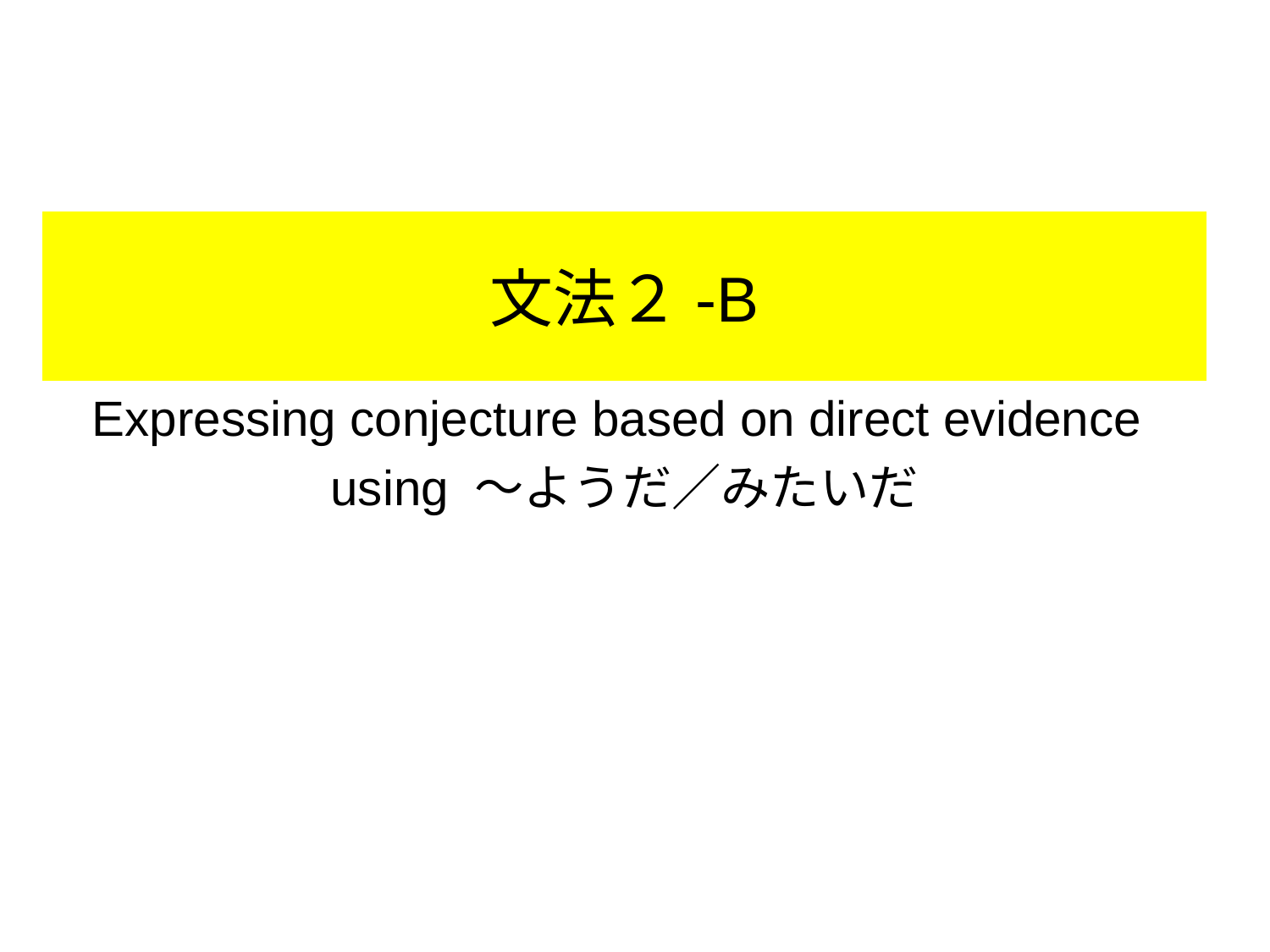

# 文法２-B
Expressing conjecture based on direct evidence
using ～ようだ／みたいだ